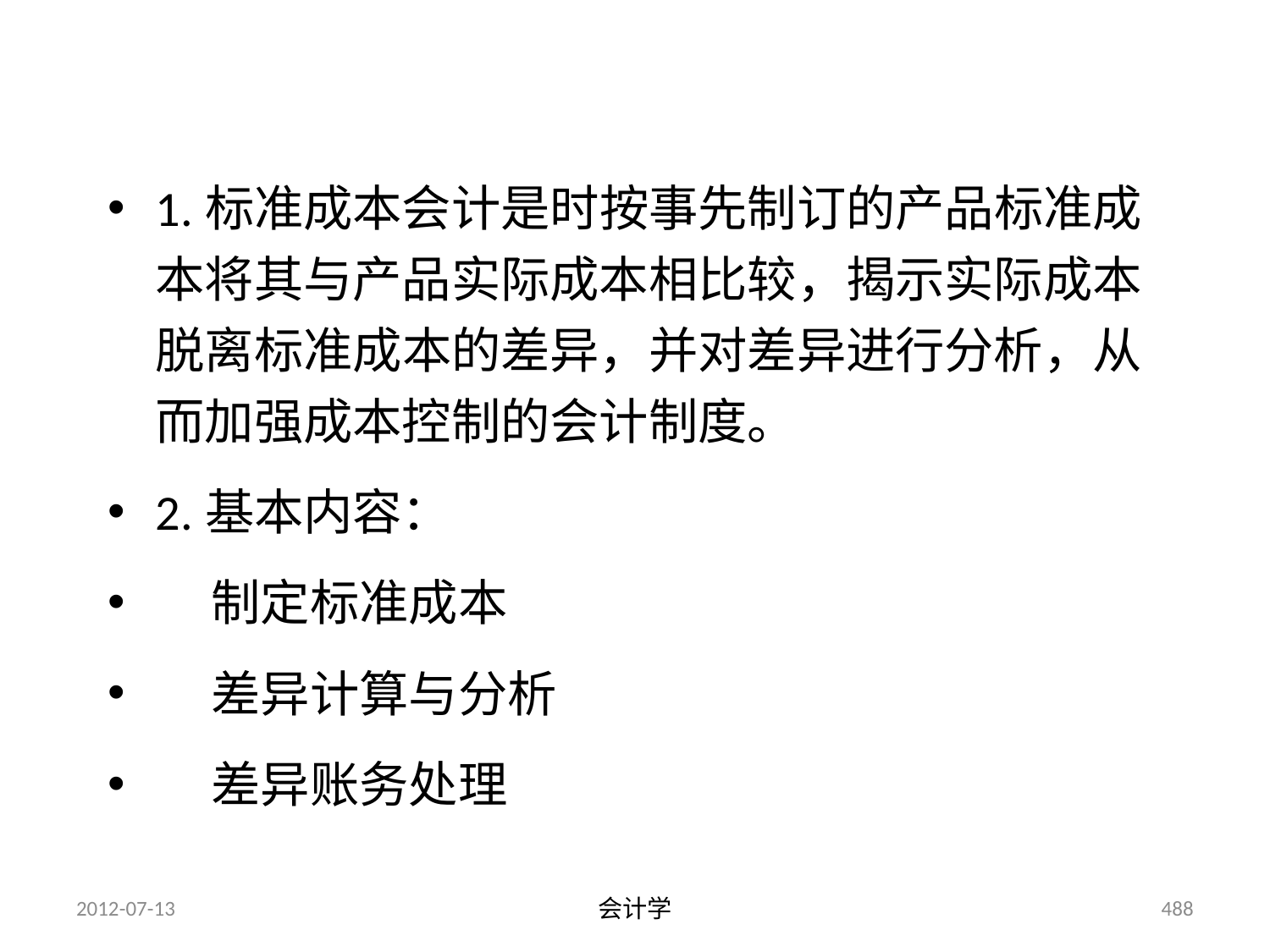

# 一、标准成本会计
1.标准成本会计是时按事先制订的产品标准成本将其与产品实际成本相比较，揭示实际成本脱离标准成本的差异，并对差异进行分析，从而加强成本控制的会计制度。
2.基本内容：
    制定标准成本
    差异计算与分析
    差异账务处理
2012-07-13
会计学
488